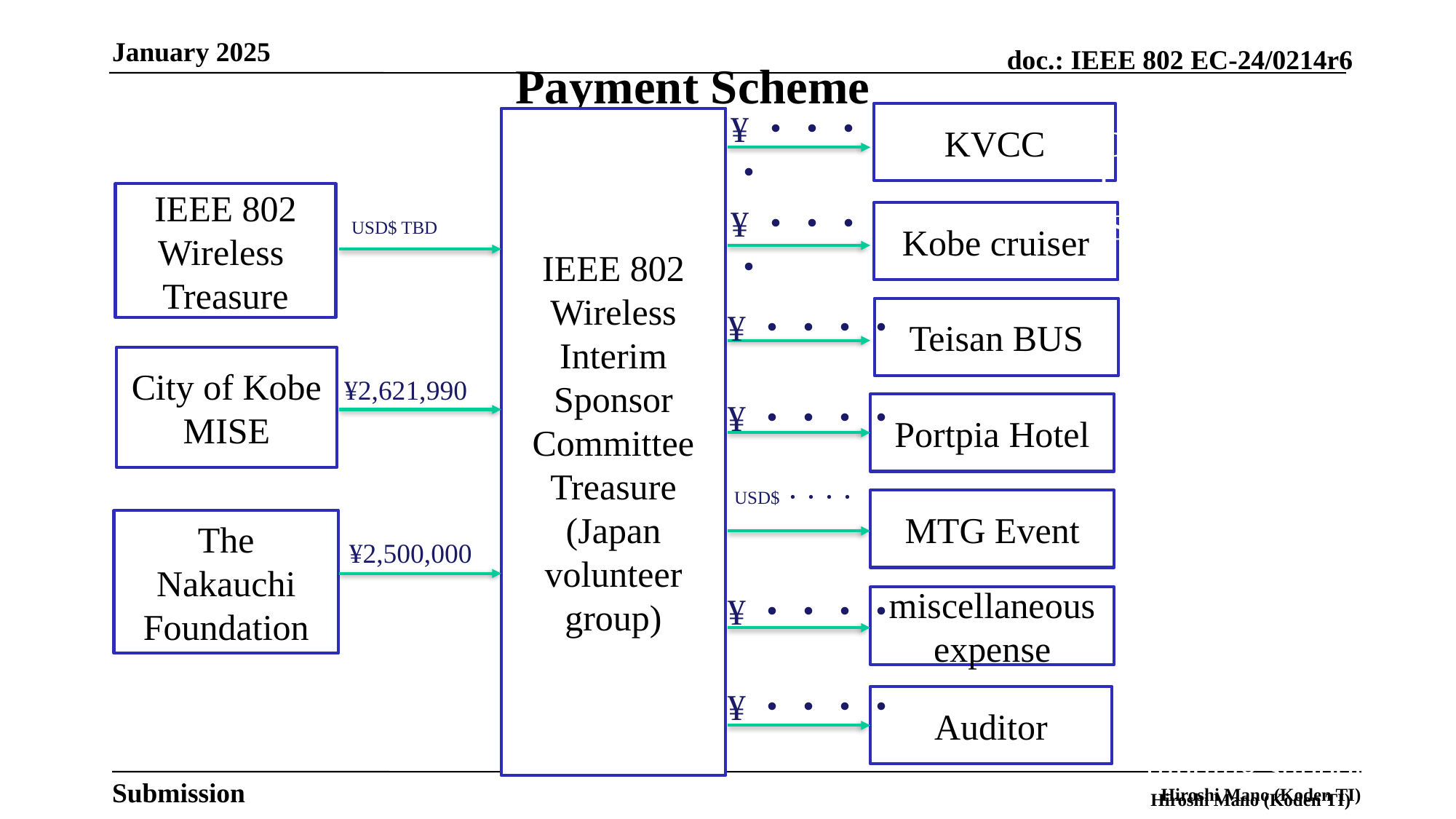

# Payment Scheme
¥・・・・
KVCC
IEEE 802 Wireless Interim Sponsor Committee
Treasure
(Japan volunteer group)
Convention facilities
Lunch Box on Thursday
IEEE 802 Wireless
Treasure
¥・・・・
Social party cruise
Kobe cruiser
USD$ TBD
Bus transportation for Social
Teisan BUS
¥・・・・
City of Kobe
MISE
¥2,621,990
Lunch Mon,Tue,Wed
¥・・・・
Portpia Hotel
USD$・・・・
MTG Event
The Nakauchi Foundation
¥2,500,000
¥・・・・
Entertainment on Social, etc,.
miscellaneous expense
¥・・・・
Auditor
Audit for funding support
Submission
Hiroshi Mano (Koden TI)
Hiroshi Mano (Koden TI)